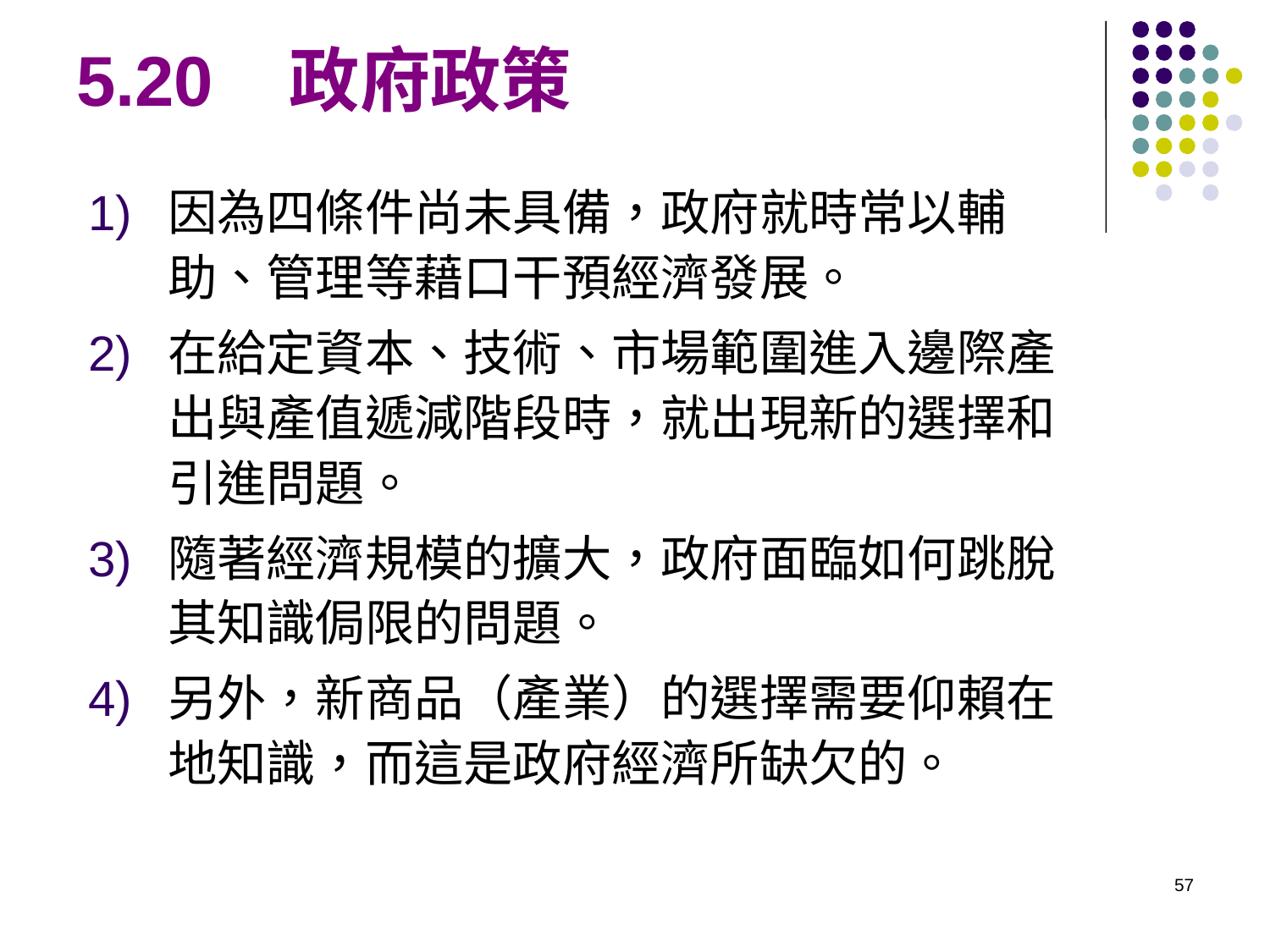

# 5.20   政府政策
因為四條件尚未具備，政府就時常以輔助、管理等藉口干預經濟發展。
在給定資本、技術、市場範圍進入邊際產出與產值遞減階段時，就出現新的選擇和引進問題。
隨著經濟規模的擴大，政府面臨如何跳脫其知識侷限的問題。
另外，新商品（產業）的選擇需要仰賴在地知識，而這是政府經濟所缺欠的。
57